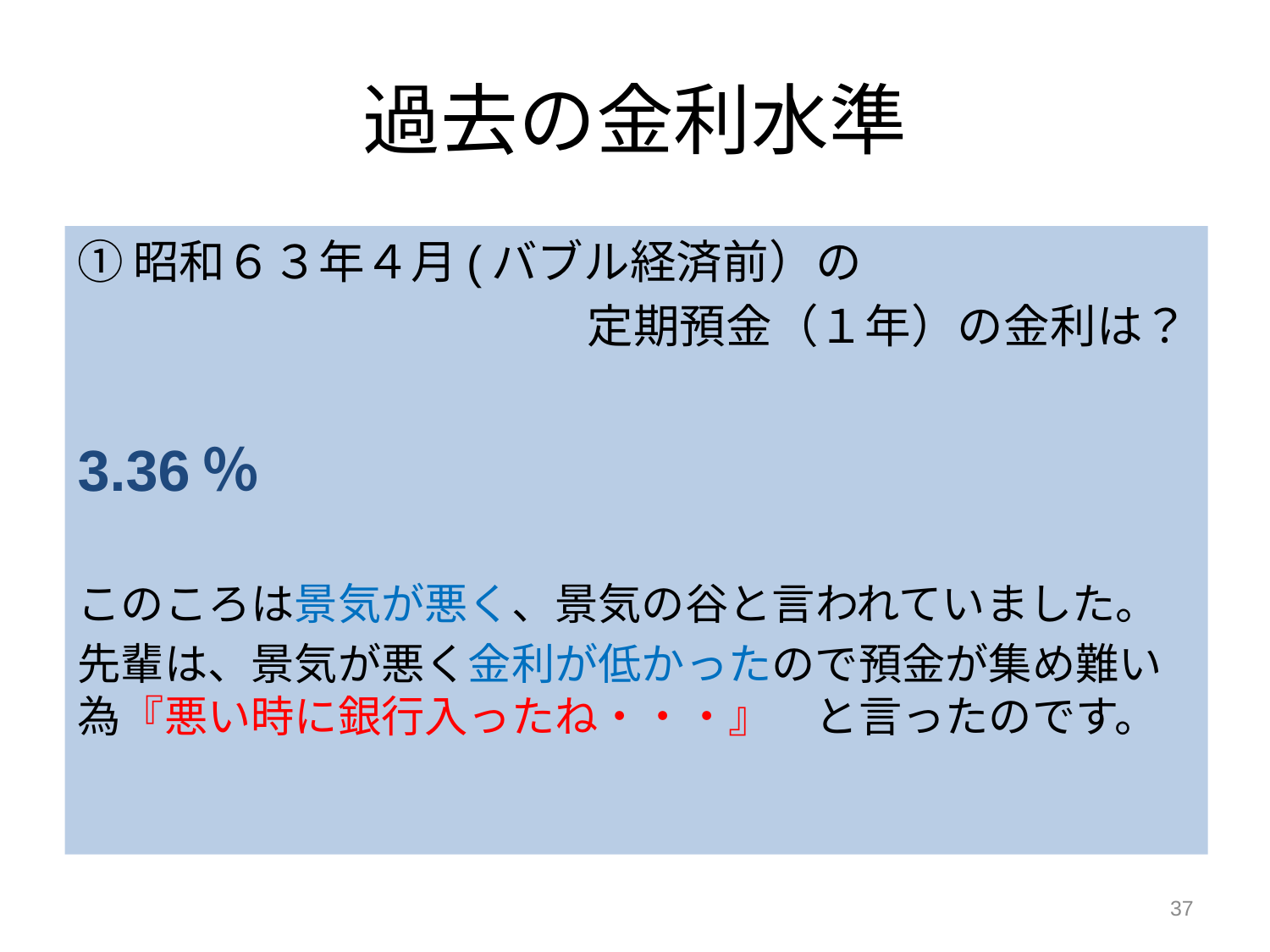

# 過去の金利水準
①昭和６３年４月(バブル経済前）の
　　　　　　　　　　　定期預金（１年）の金利は？
　　　　　　　　　　　　　　　　3.36％

このころは景気が悪く、景気の谷と言われていました。
先輩は、景気が悪く金利が低かったので預金が集め難い為『悪い時に銀行入ったね・・・』　と言ったのです。

37